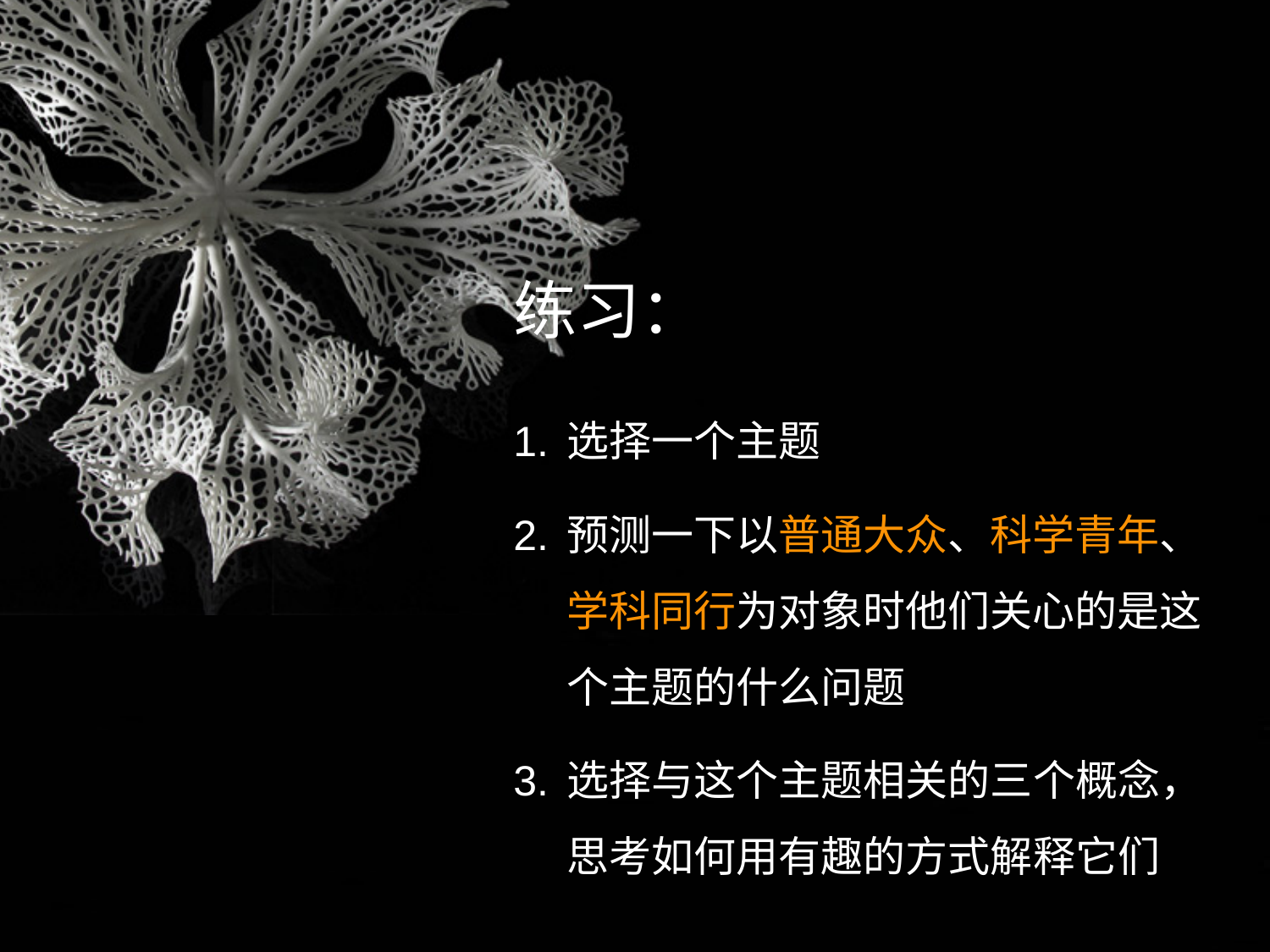

# 练习：
选择一个主题
预测一下以普通大众、科学青年、学科同行为对象时他们关心的是这个主题的什么问题
选择与这个主题相关的三个概念，思考如何用有趣的方式解释它们